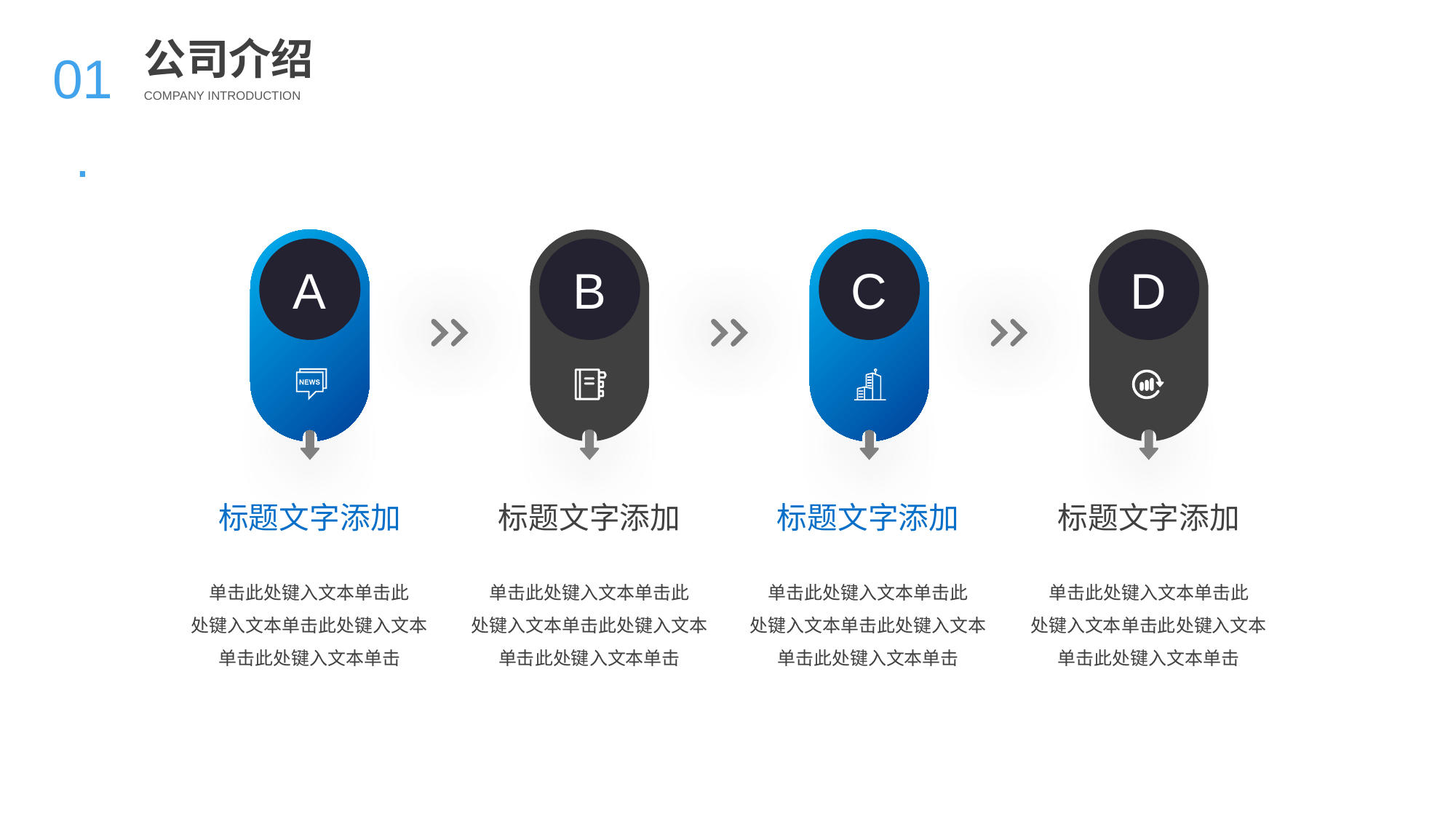

BY YUSHEN
01.
公司介绍
COMPANY INTRODUCTION

A

标题文字添加
单击此处键入文本单击此
处键入文本单击此处键入文本
单击此处键入文本单击

B

标题文字添加
单击此处键入文本单击此
处键入文本单击此处键入文本
单击此处键入文本单击

C

标题文字添加
单击此处键入文本单击此
处键入文本单击此处键入文本
单击此处键入文本单击

D

标题文字添加
单击此处键入文本单击此
处键入文本单击此处键入文本
单击此处键入文本单击